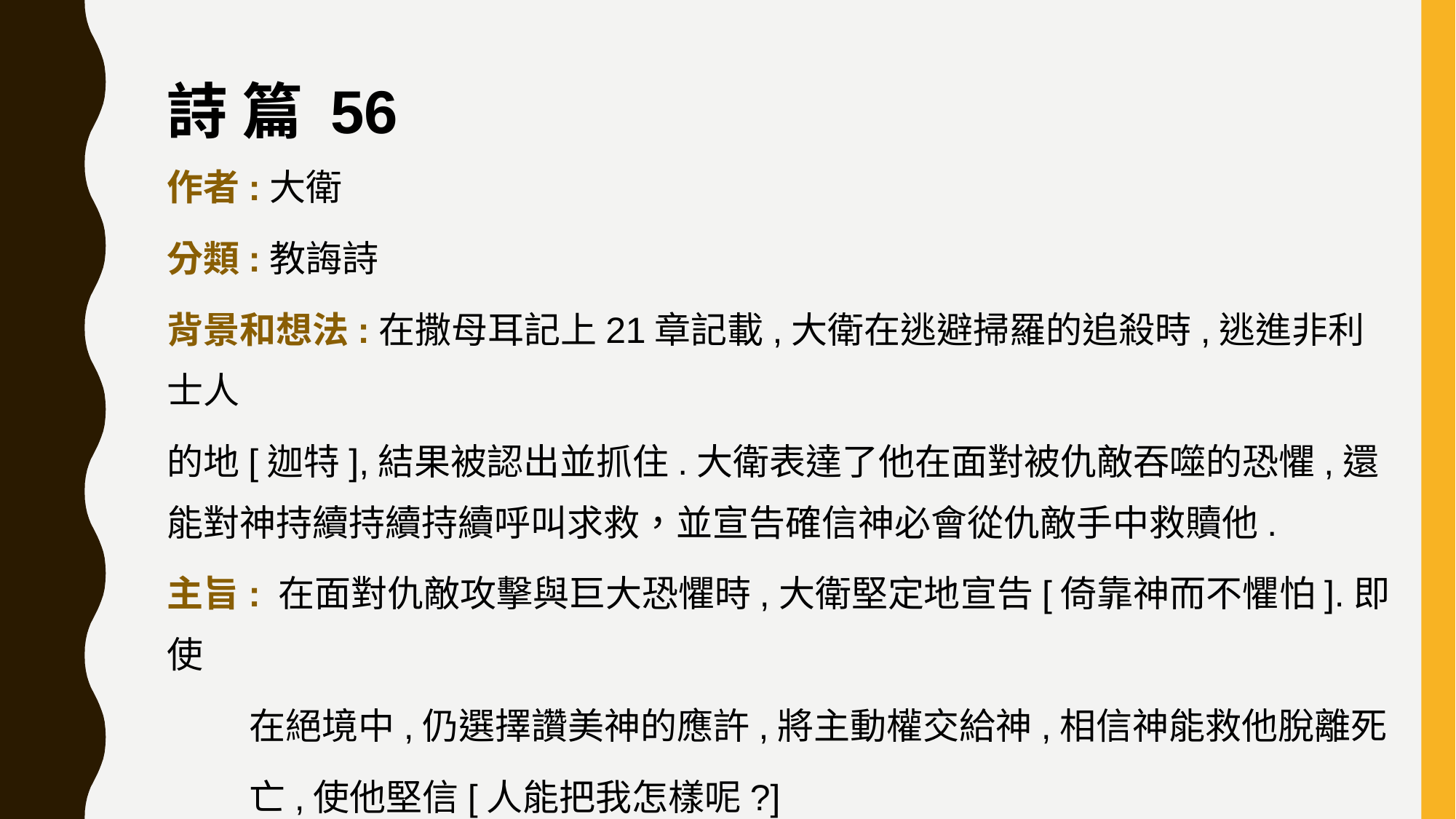

#
詩 篇 56
作者:大衛
分類:教誨詩
背景和想法:在撒母耳記上21章記載,大衛在逃避掃羅的追殺時,逃進非利士人
的地[迦特],結果被認出並抓住.大衛表達了他在面對被仇敵吞噬的恐懼,還能對神持續持續持續呼叫求救，並宣告確信神必會從仇敵手中救贖他.
主旨: 在面對仇敵攻擊與巨大恐懼時,大衛堅定地宣告[倚靠神而不懼怕].即使
         在絕境中,仍選擇讚美神的應許,將主動權交給神,相信神能救他脫離死
         亡,使他堅信[人能把我怎樣呢?]